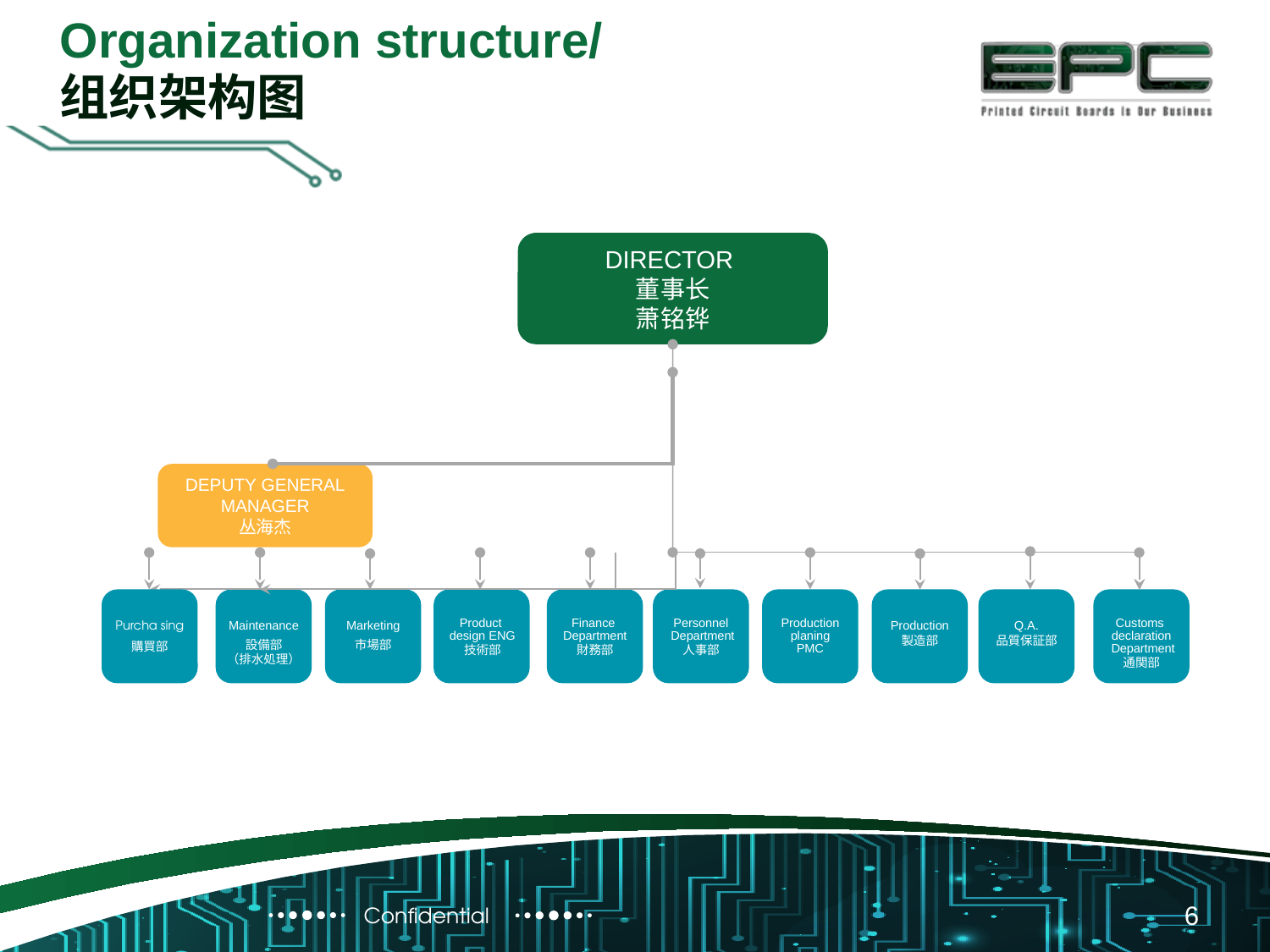

Organization structure/
组织架构图
DIRECTOR
董事长
萧铭铧
DEPUTY GENERAL
MANAGER
丛海杰

Purcha sing

購買部

Maintenance

設備部
（排水処理）

Marketing

市場部

Product
design ENG
技術部

Finance
Department
財務部

Personnel
 Department
人事部

Production
planing
PMC

Production
製造部

Q.A.
品質保証部

Customs
declaration
 Department
通関部